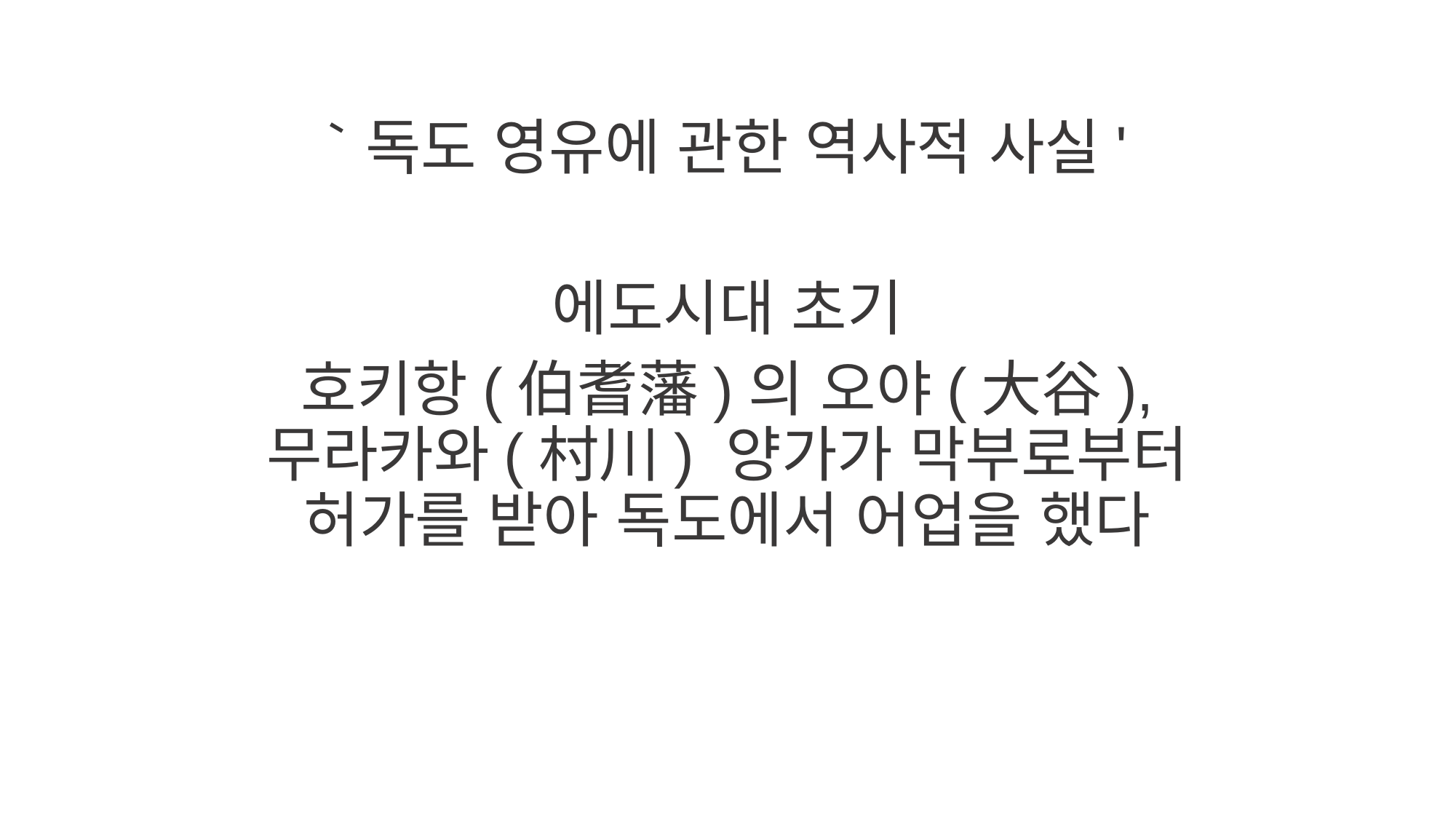

`독도 영유에 관한 역사적 사실'

에도시대 초기
호키항(伯耆藩)의 오야(大谷), 무라카와(村川) 양가가 막부로부터 허가를 받아 독도에서 어업을 했다